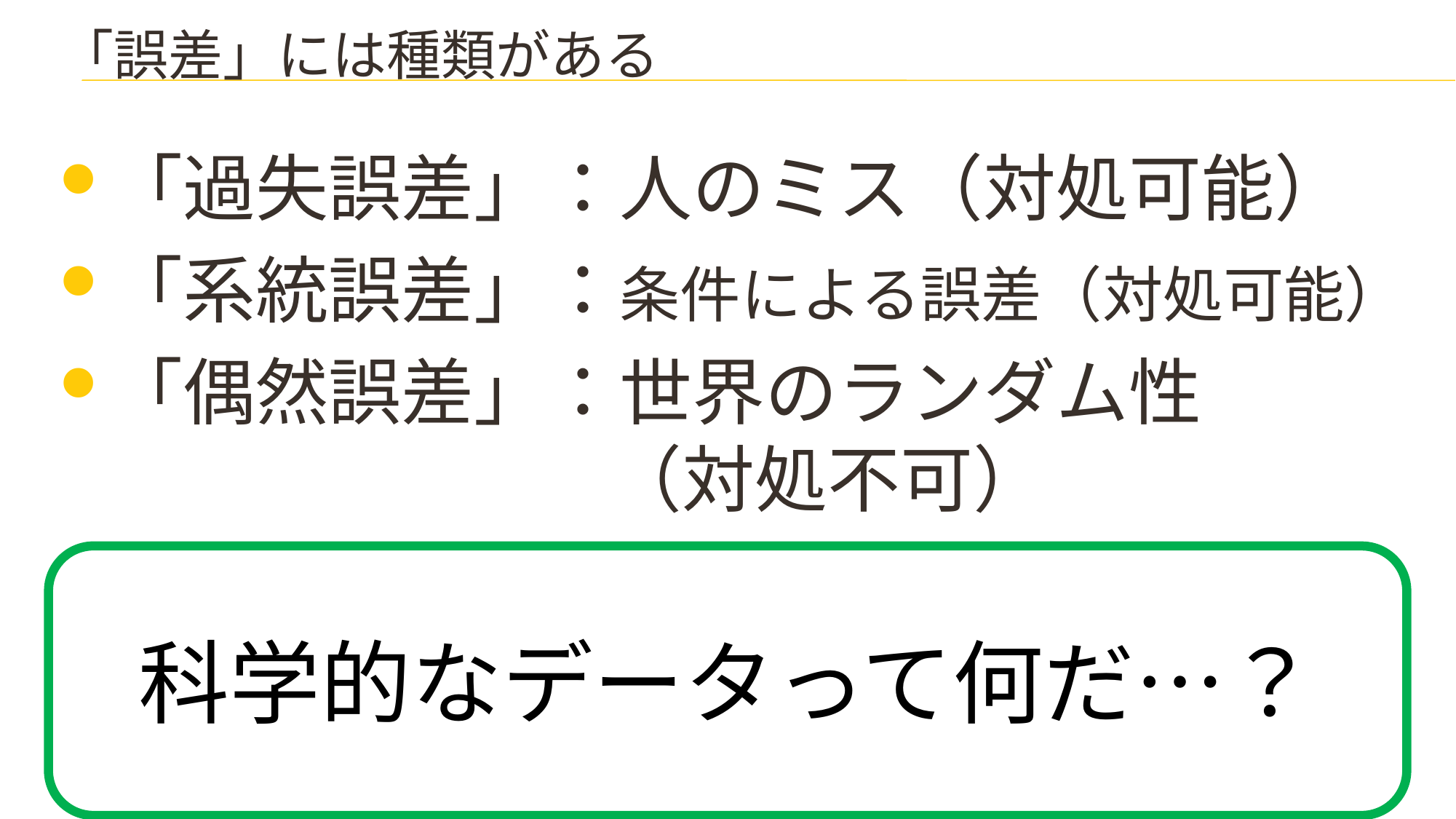

# 「誤差」には種類がある
「過失誤差」：人のミス（対処可能）
「系統誤差」：条件による誤差（対処可能）
「偶然誤差」：世界のランダム性
　　　　　　　（対処不可）

そもそも、メスシリンダーのメモリには±0.2mLの誤差が許容されている。
科学的なデータって何だ…？